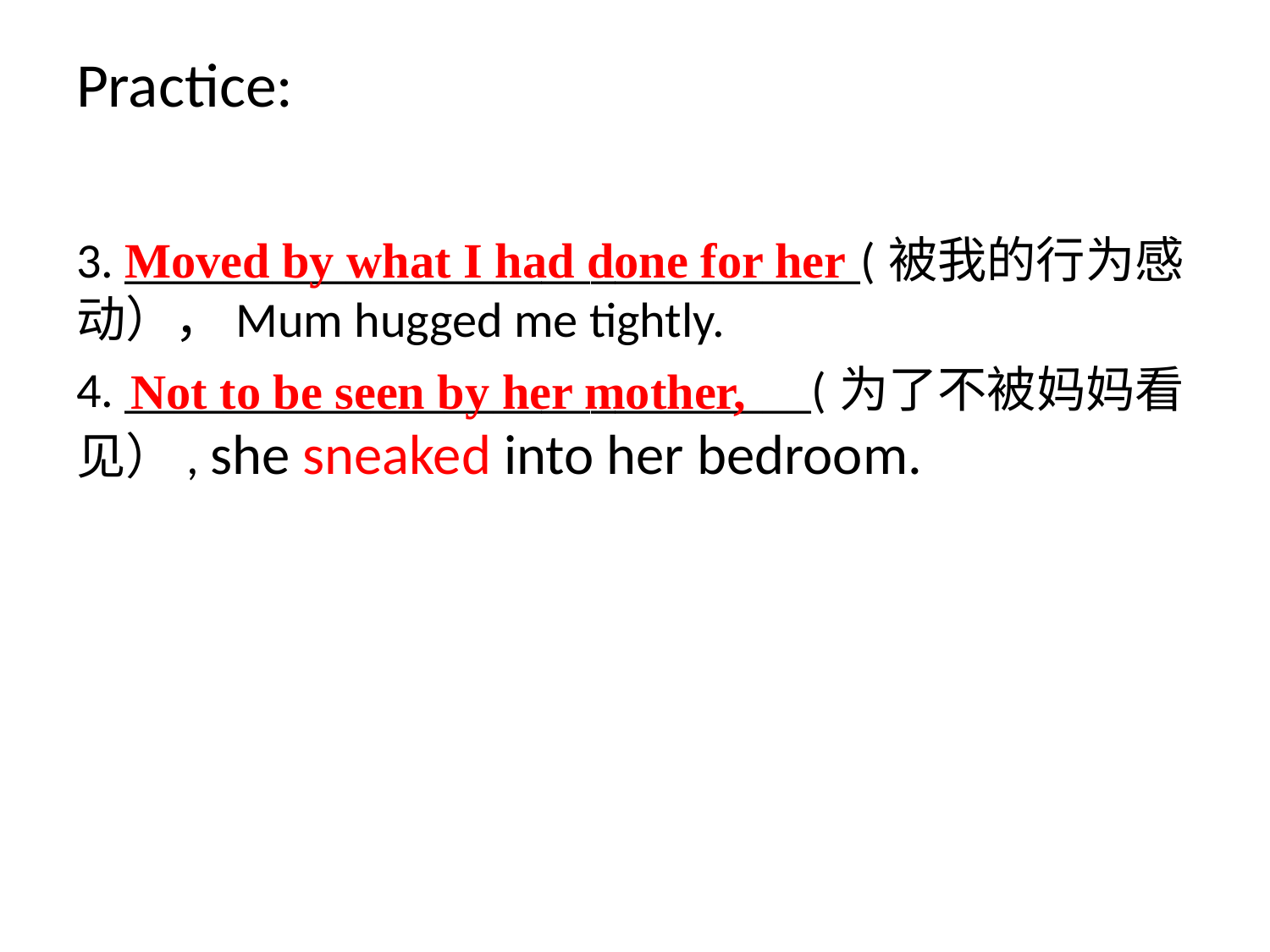

# Practice:
3. ______________________________(被我的行为感动），Mum hugged me tightly.
4. ____________________________(为了不被妈妈看见）, she sneaked into her bedroom.
Moved by what I had done for her
Not to be seen by her mother,